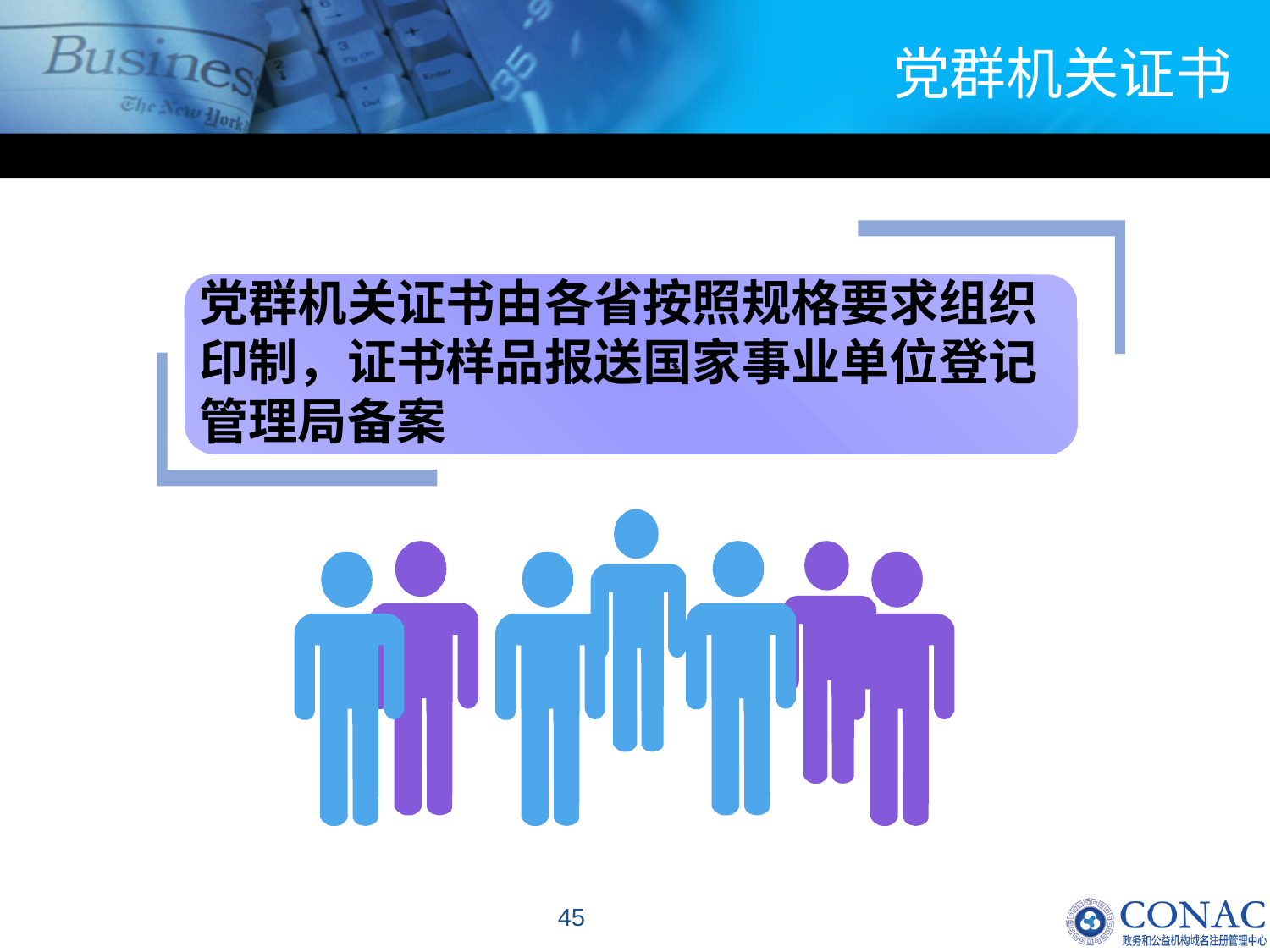

党群机关证书

党群机关证书由各省按照规格要求组织印制，证书样品报送国家事业单位登记管理局备案

45